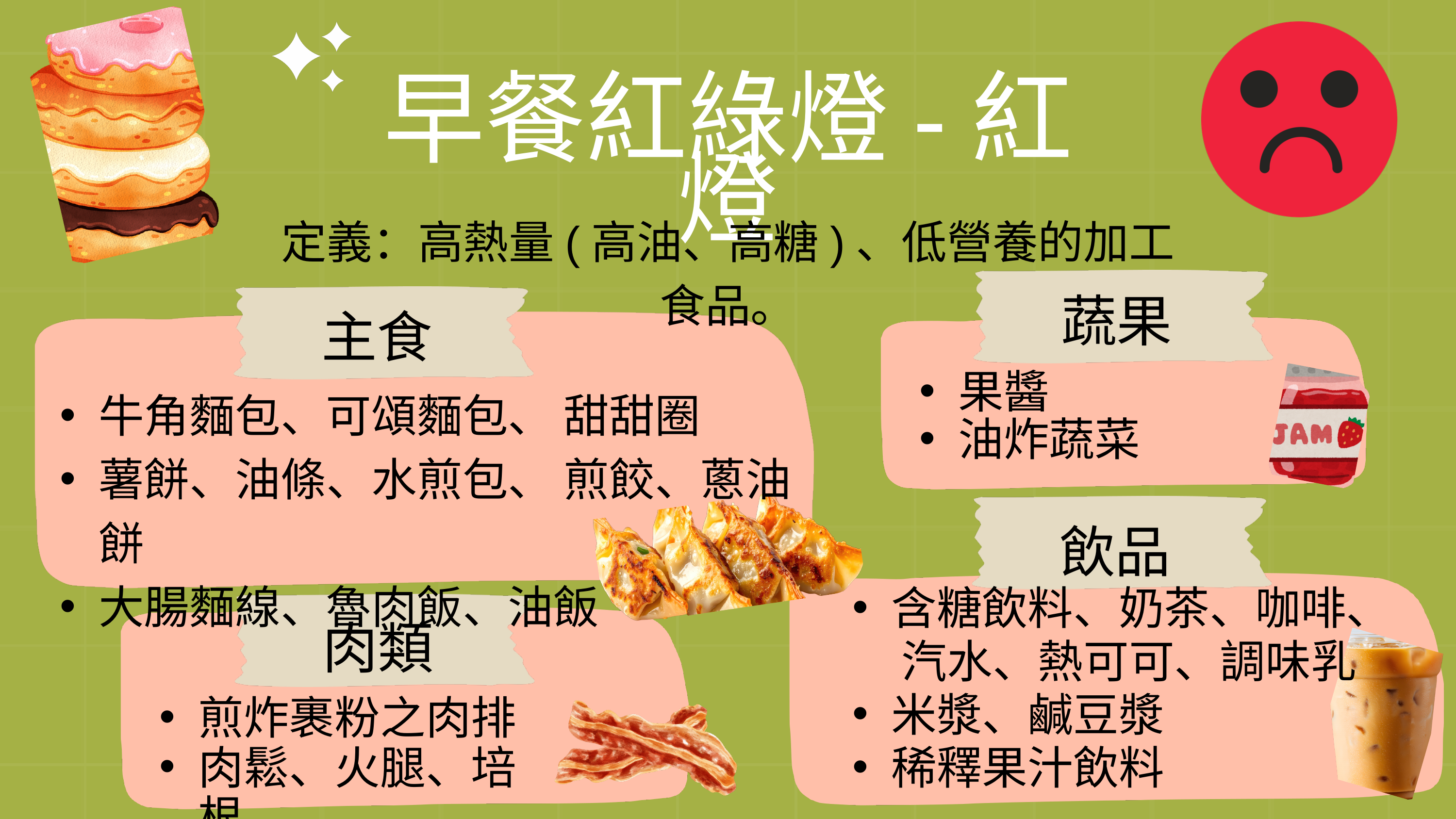

早餐紅綠燈-紅燈
定義：高熱量(高油、高糖)、低營養的加工食品。

蔬果

主食

果醬
油炸蔬菜

牛角麵包、可頌麵包、 甜甜圈
薯餅、油條、水煎包、 煎餃、蔥油餅
大腸麵線、魯肉飯、油飯

飲品

含糖飲料、奶茶、咖啡、 汽水、熱可可、調味乳
米漿、鹹豆漿
稀釋果汁飲料

肉類

煎炸裹粉之肉排
肉鬆、火腿、培根